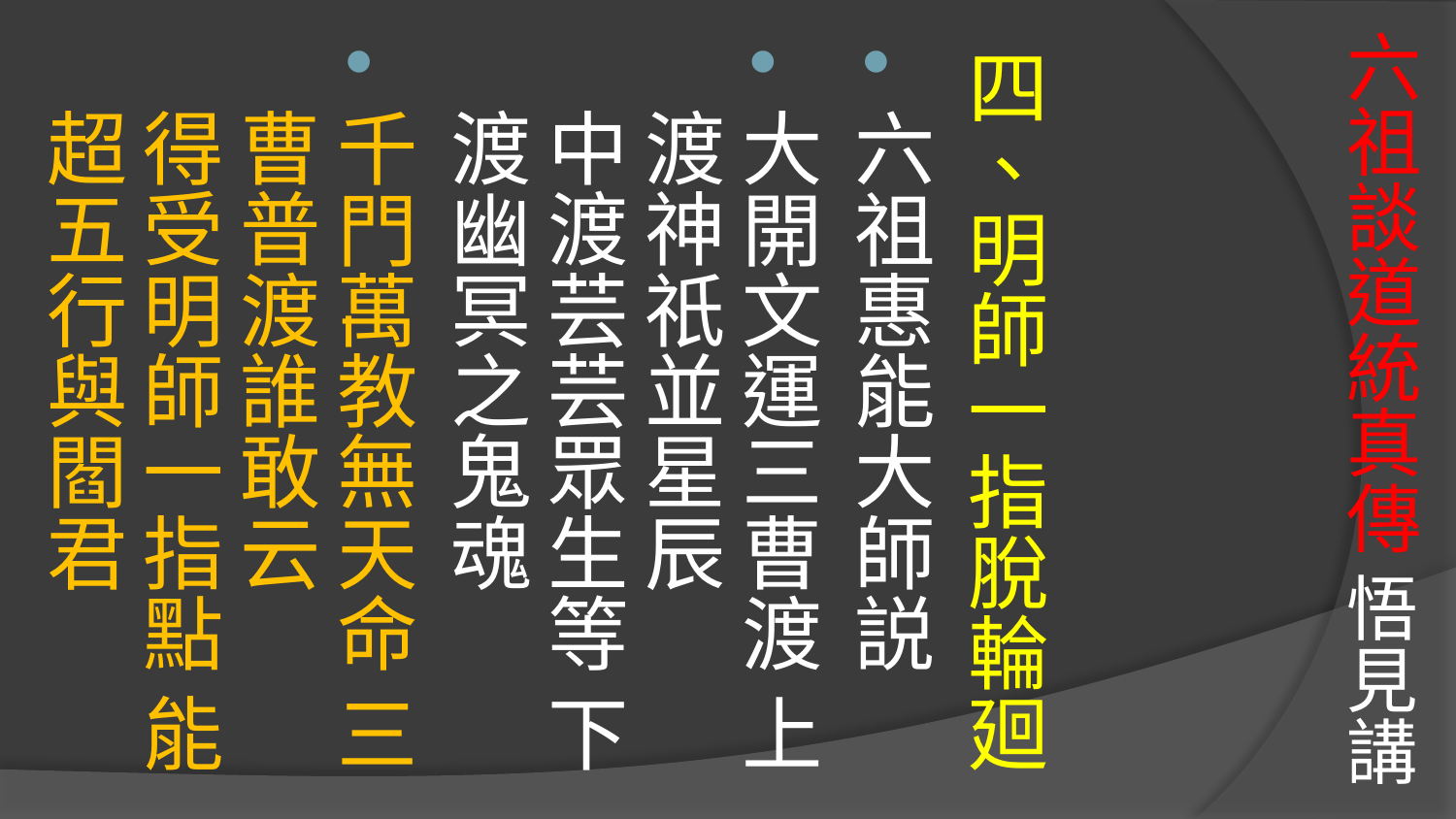

# 六祖談道統真傳 悟見講
四、明師一指脫輪廻
六祖惠能大師説
大開文運三曹渡 上渡神祇並星辰 
中渡芸芸眾生等 下渡幽冥之鬼魂
千門萬教無天命 三曹普渡誰敢云
得受明師一指點 能超五行與閻君